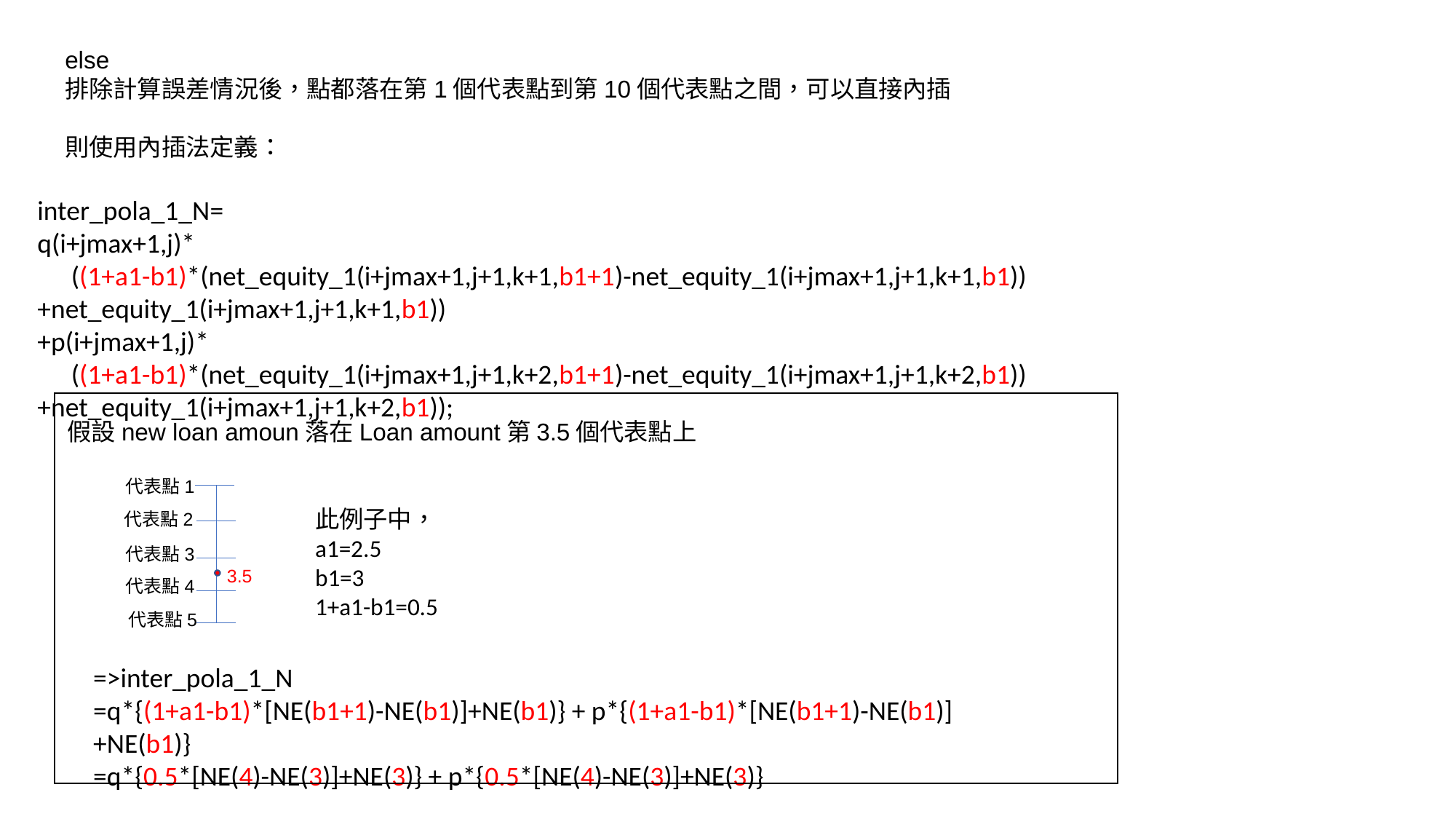

else
排除計算誤差情況後，點都落在第1個代表點到第10個代表點之間，可以直接內插

則使用內插法定義：
inter_pola_1_N=
q(i+jmax+1,j)*
　((1+a1-b1)*(net_equity_1(i+jmax+1,j+1,k+1,b1+1)-net_equity_1(i+jmax+1,j+1,k+1,b1))+net_equity_1(i+jmax+1,j+1,k+1,b1))
+p(i+jmax+1,j)*
　((1+a1-b1)*(net_equity_1(i+jmax+1,j+1,k+2,b1+1)-net_equity_1(i+jmax+1,j+1,k+2,b1))+net_equity_1(i+jmax+1,j+1,k+2,b1));

假設new loan amoun落在Loan amount第3.5個代表點上
代表點1
此例子中，
a1=2.5
b1=3
1+a1-b1=0.5
代表點2
代表點3
3.5
代表點4

代表點5
=>inter_pola_1_N
=q*{(1+a1-b1)*[NE(b1+1)-NE(b1)]+NE(b1)} + p*{(1+a1-b1)*[NE(b1+1)-NE(b1)]+NE(b1)}
=q*{0.5*[NE(4)-NE(3)]+NE(3)} + p*{0.5*[NE(4)-NE(3)]+NE(3)}